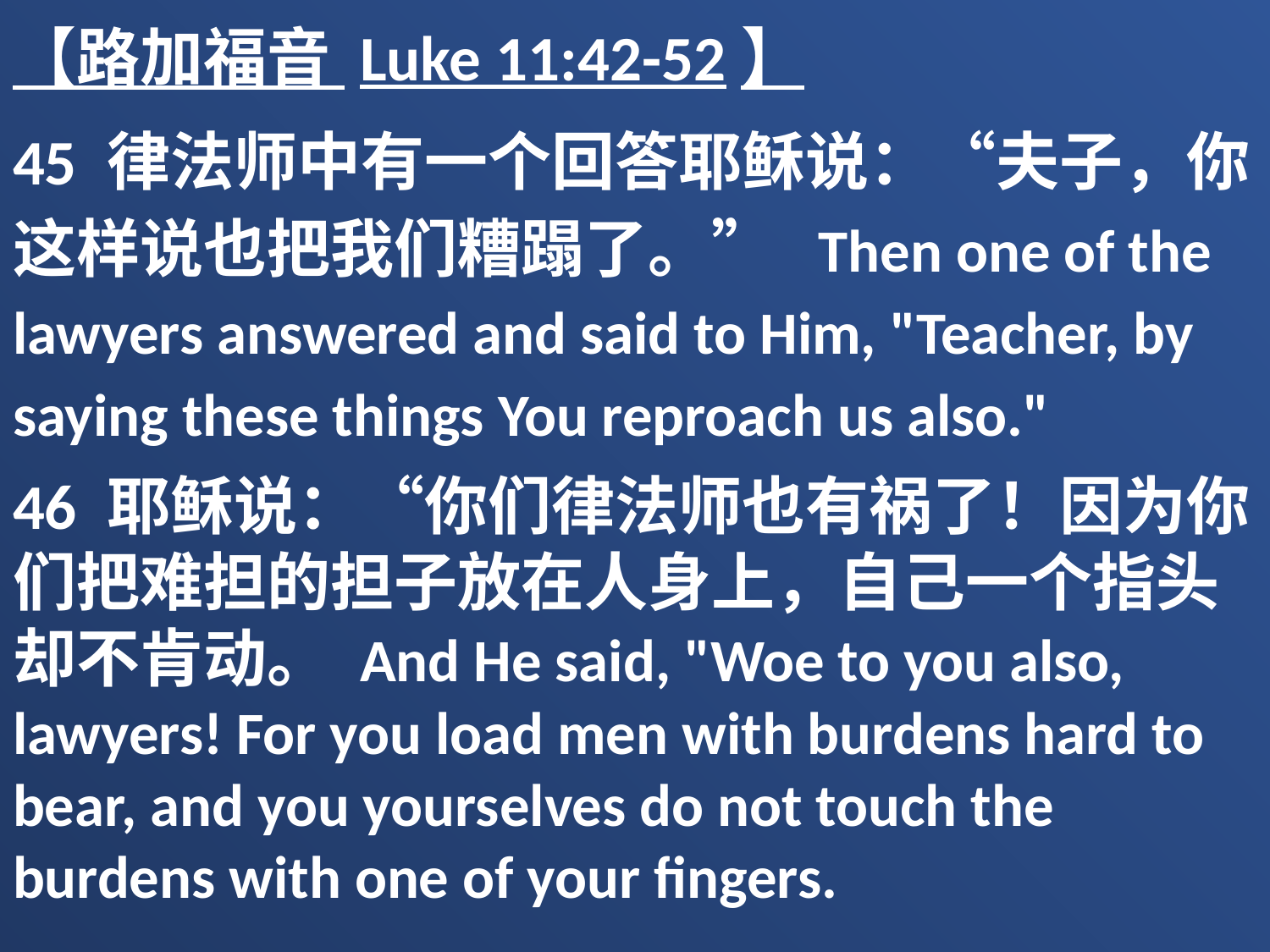

【路加福音 Luke 11:42-52】
45 律法师中有一个回答耶稣说：“夫子，你这样说也把我们糟蹋了。”  Then one of the lawyers answered and said to Him, "Teacher, by saying these things You reproach us also."
46 耶稣说：“你们律法师也有祸了！因为你们把难担的担子放在人身上，自己一个指头却不肯动。 And He said, "Woe to you also, lawyers! For you load men with burdens hard to bear, and you yourselves do not touch the burdens with one of your fingers.